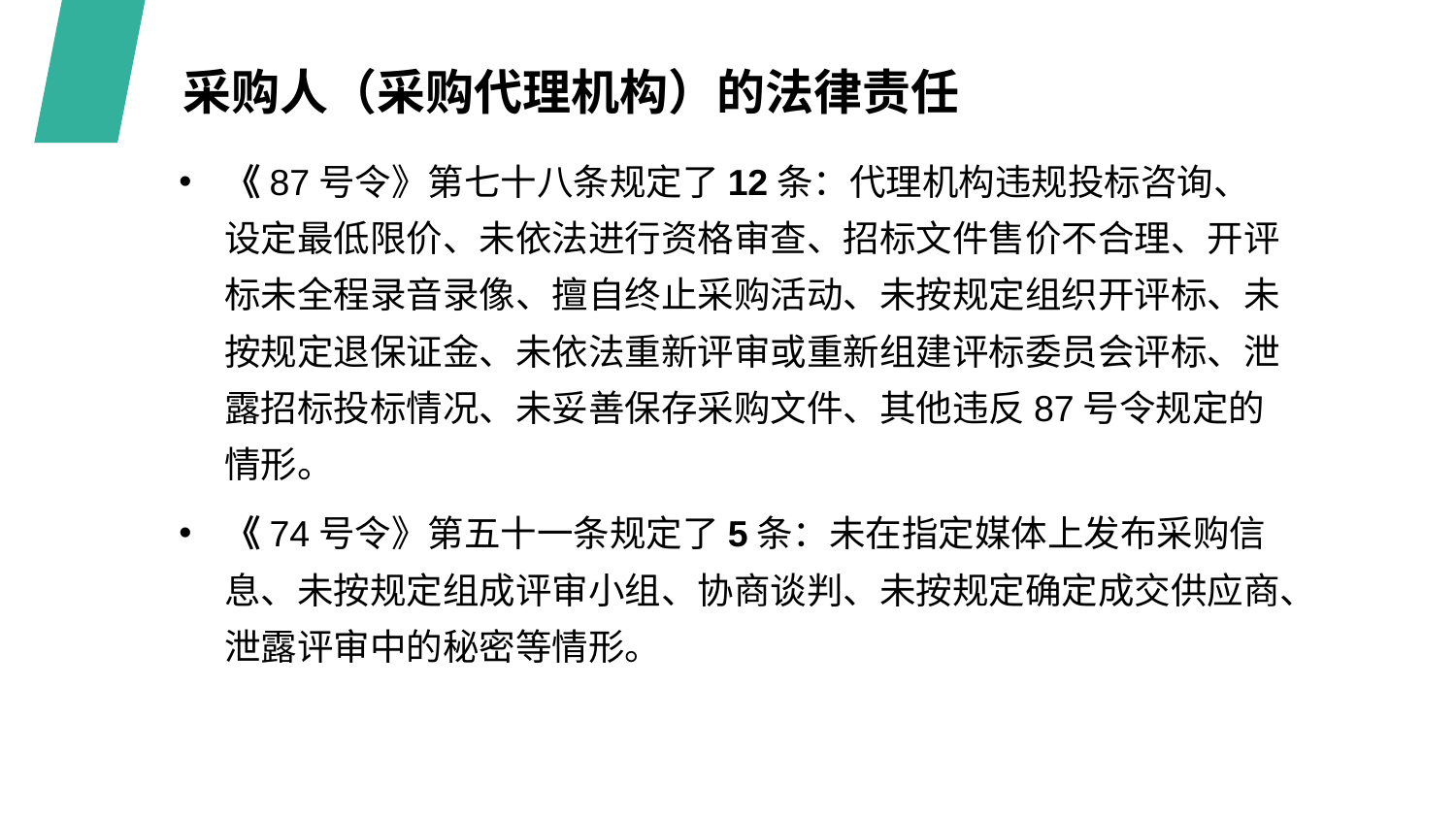

采购人（采购代理机构）的法律责任
《87号令》第七十八条规定了12条：代理机构违规投标咨询、设定最低限价、未依法进行资格审查、招标文件售价不合理、开评标未全程录音录像、擅自终止采购活动、未按规定组织开评标、未按规定退保证金、未依法重新评审或重新组建评标委员会评标、泄露招标投标情况、未妥善保存采购文件、其他违反87号令规定的情形。
《74号令》第五十一条规定了5条：未在指定媒体上发布采购信息、未按规定组成评审小组、协商谈判、未按规定确定成交供应商、泄露评审中的秘密等情形。